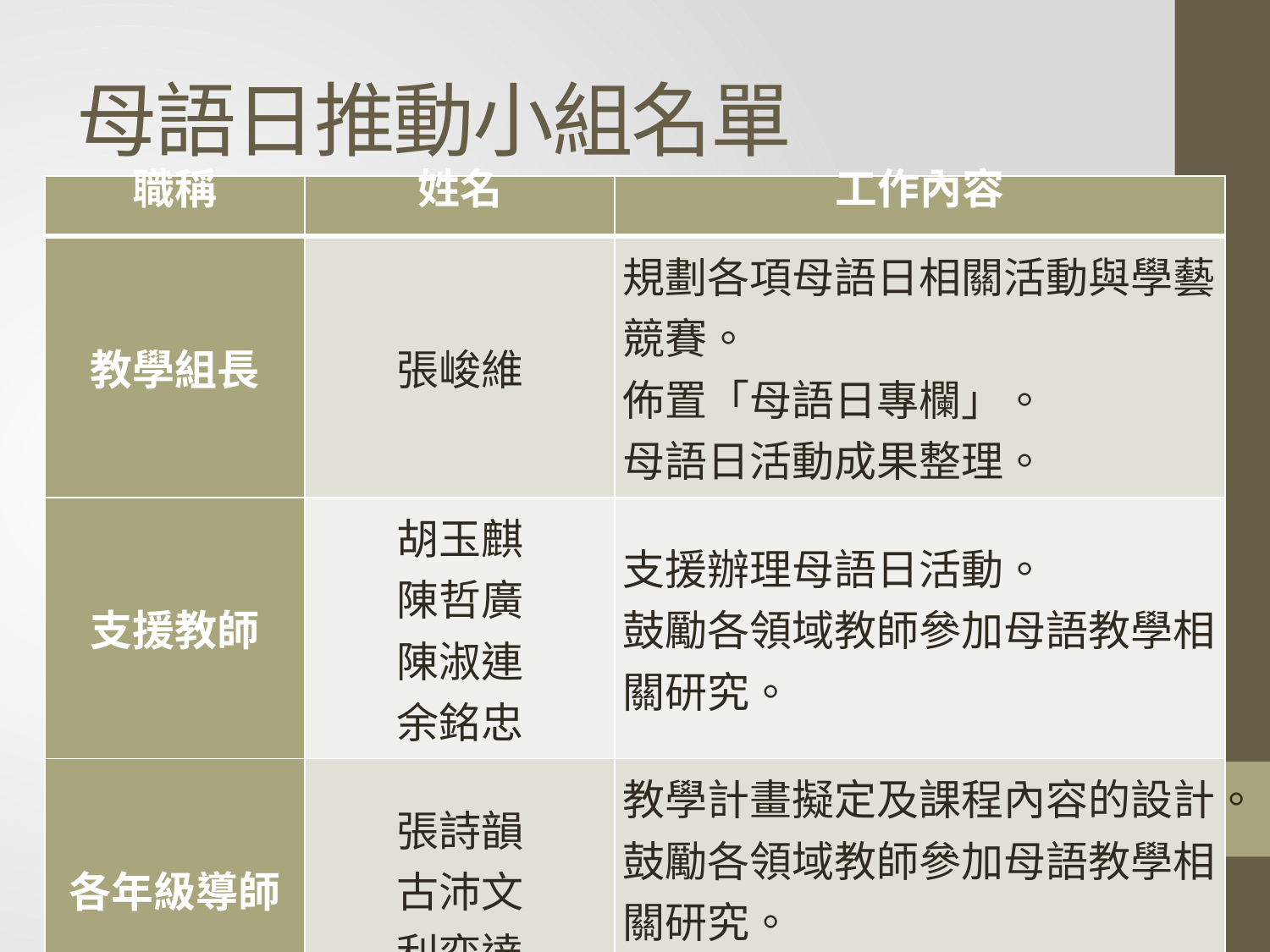

# 母語日推動小組名單
| 職稱 | 姓名 | 工作內容 |
| --- | --- | --- |
| 教學組長 | 張峻維 | 規劃各項母語日相關活動與學藝 競賽。 佈置「母語日專欄」。 母語日活動成果整理。 |
| 支援教師 | 胡玉麒 陳哲廣 陳淑連 余銘忠 | 支援辦理母語日活動。 鼓勵各領域教師參加母語教學相 關研究。 |
| 各年級導師 | 張詩韻 古沛文 利奕達 | 教學計畫擬定及課程內容的設計。 鼓勵各領域教師參加母語教學相 關研究。 教學資料蒐集及彙整。 |